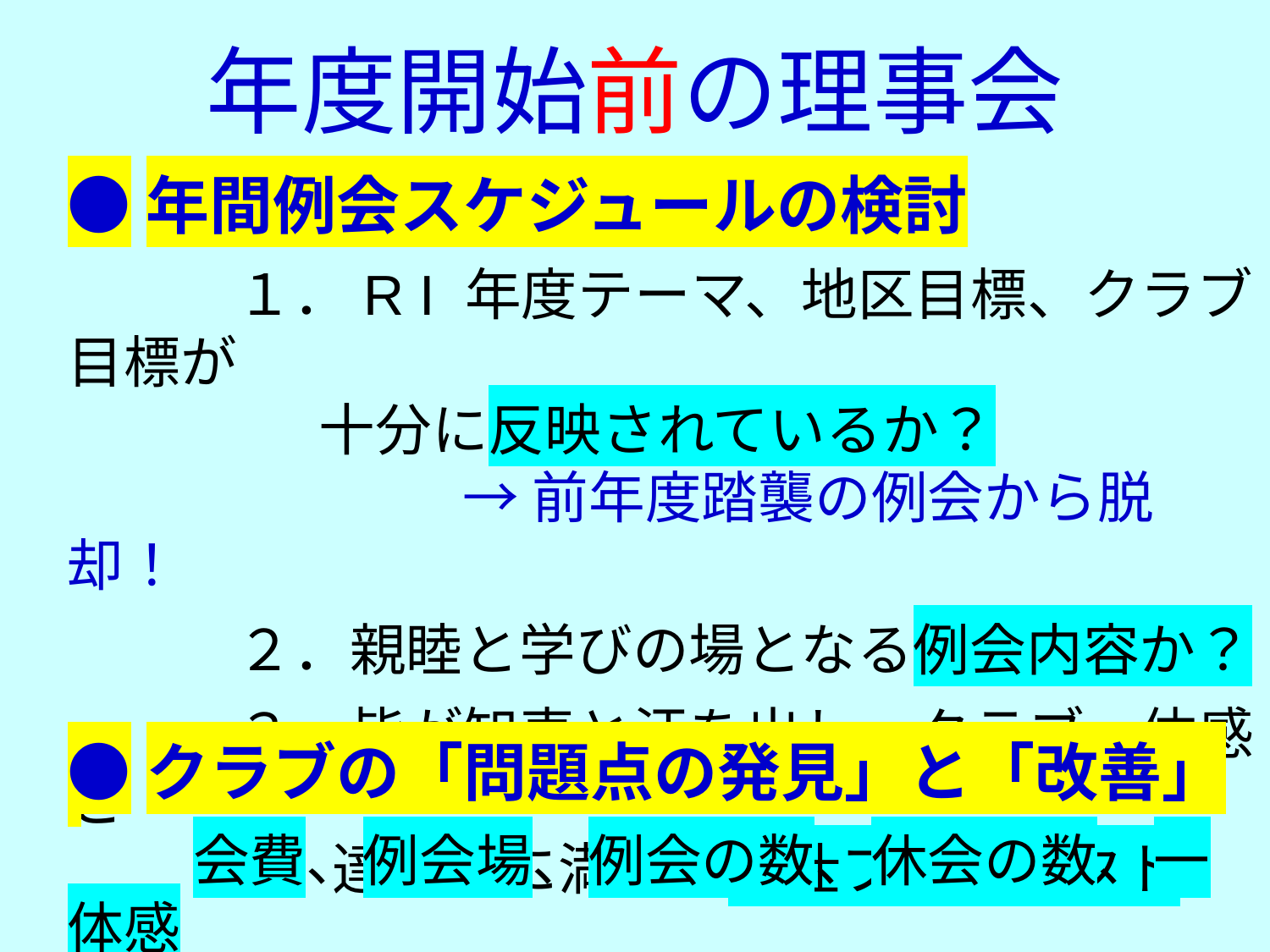

年度開始前の理事会
●年間例会スケジュールの検討

　　　１．R I 年度テーマ、地区目標、クラブ目標が
　  　　　十分に反映されているか？
　　　　　　　→ 前年度踏襲の例会から脱却！

　　　２．親睦と学びの場となる例会内容か？

　　　３．皆が知恵と汗を出し、クラブ一体感と
 　 　　　達成感に満ちた奉仕プロジェクトか？
●クラブの「問題点の発見」と「改善」

　　 会費、例会場、例会の数、休会の数、一体感